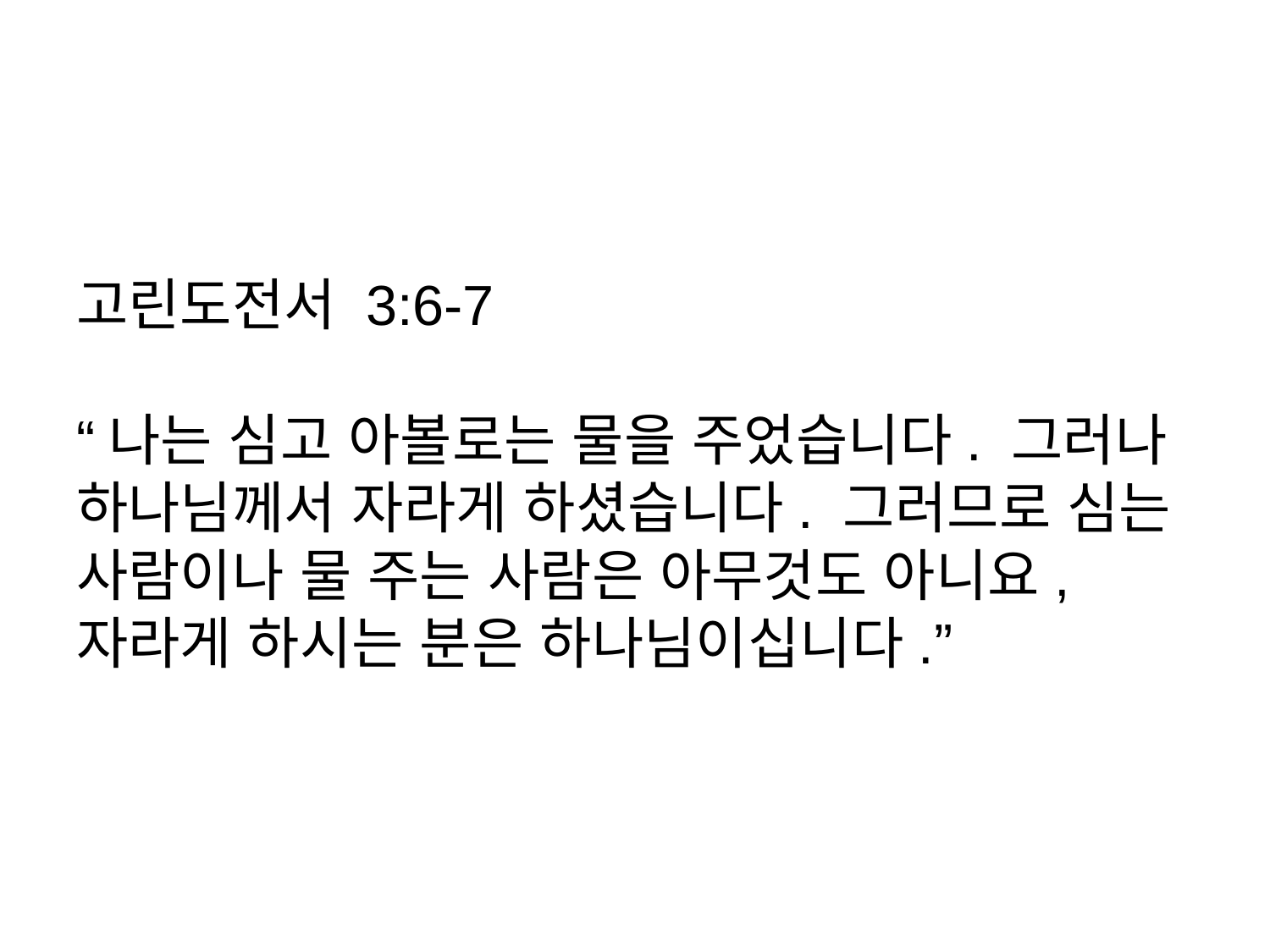

# 고린도전서 3:6-7 “나는 심고 아볼로는 물을 주었습니다. 그러나 하나님께서 자라게 하셨습니다. 그러므로 심는 사람이나 물 주는 사람은 아무것도 아니요, 자라게 하시는 분은 하나님이십니다.”